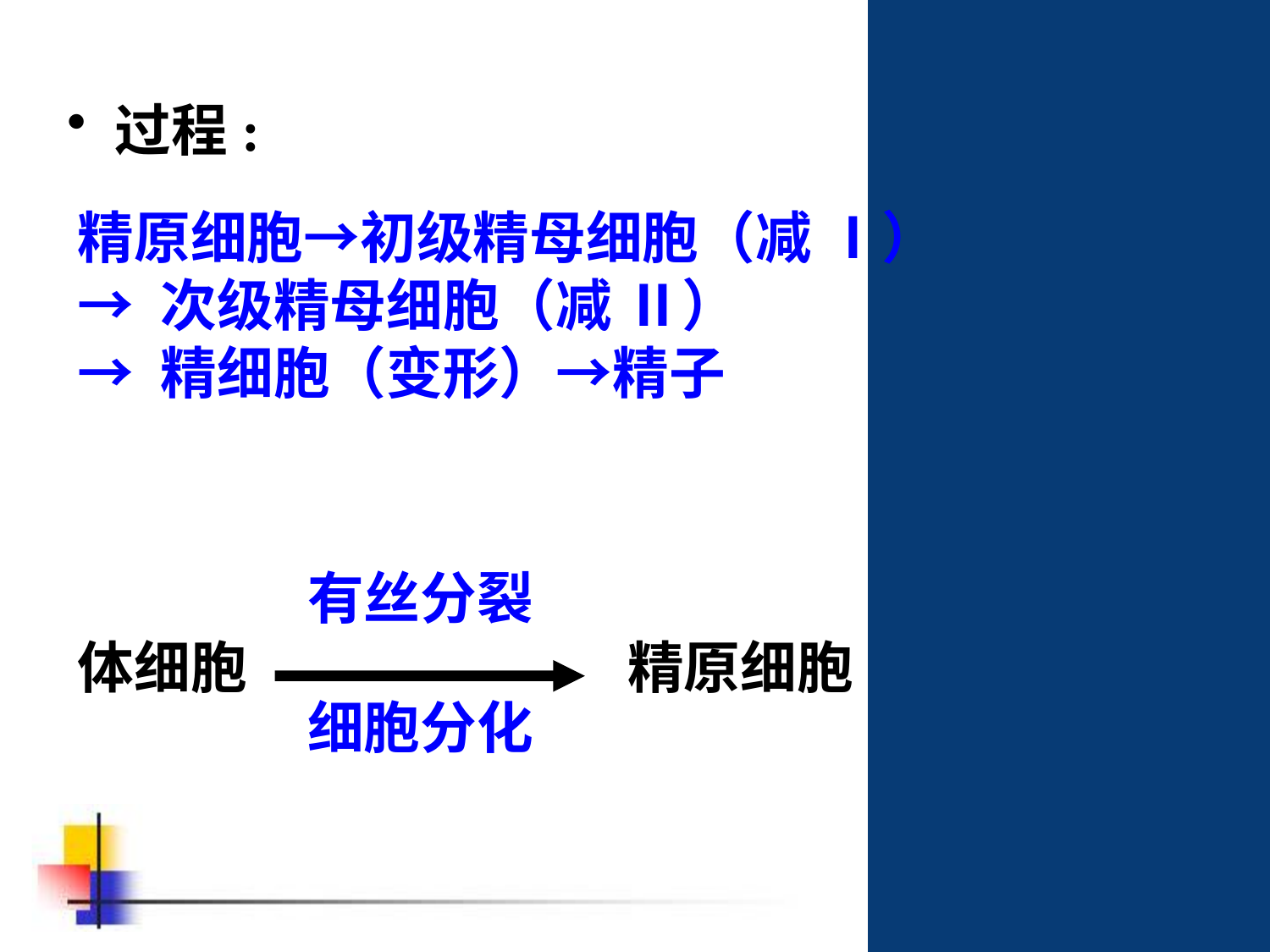

过程:

精原细胞→初级精母细胞（减 Ⅰ）
→ 次级精母细胞（减 Ⅱ）
→ 精细胞（变形）→精子

有丝分裂
体细胞
精原细胞

细胞分化